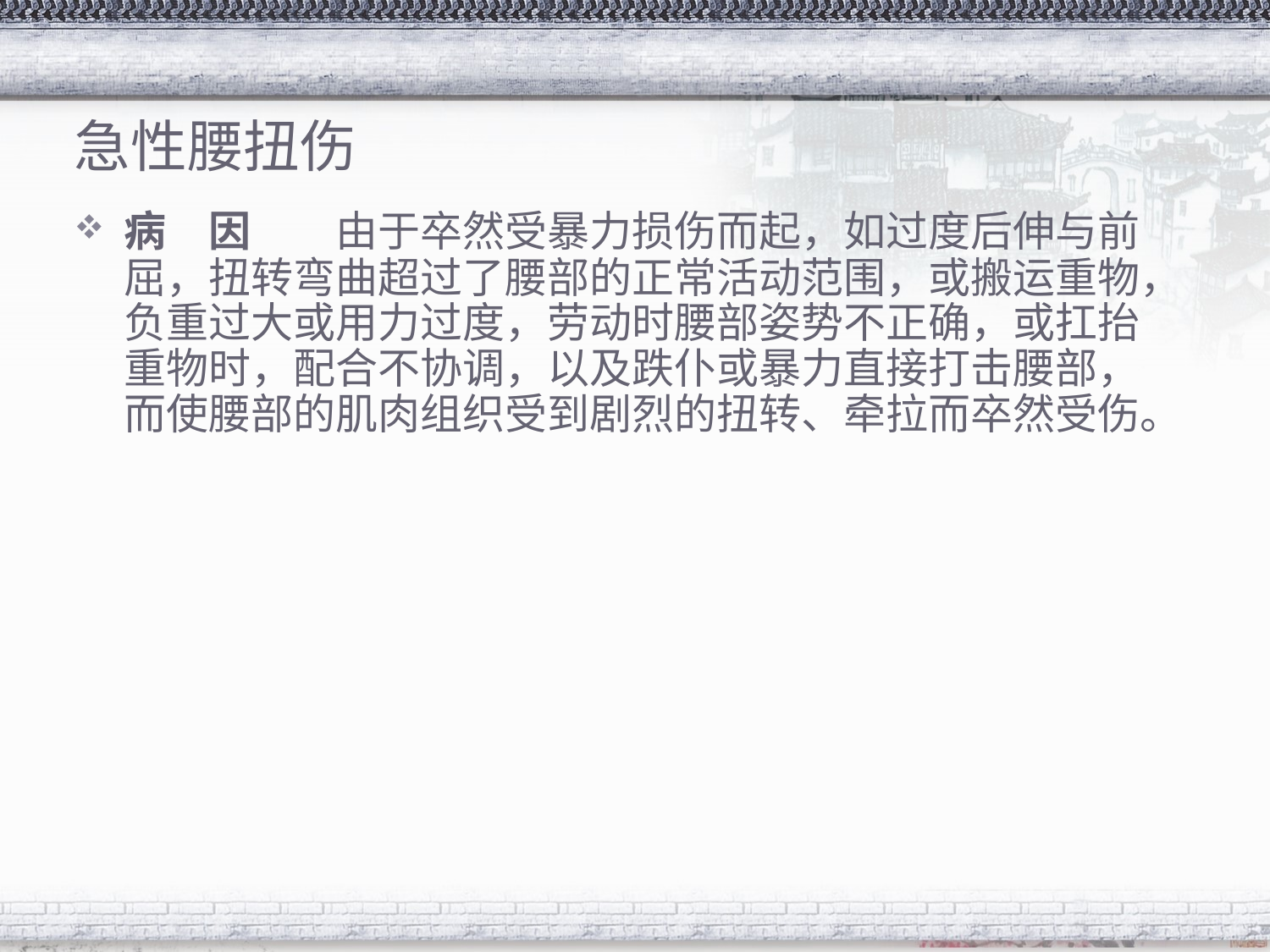

# 急性腰扭伤
病　因　　由于卒然受暴力损伤而起，如过度后伸与前屈，扭转弯曲超过了腰部的正常活动范围，或搬运重物，负重过大或用力过度，劳动时腰部姿势不正确，或扛抬重物时，配合不协调，以及跌仆或暴力直接打击腰部，而使腰部的肌肉组织受到剧烈的扭转、牵拉而卒然受伤。